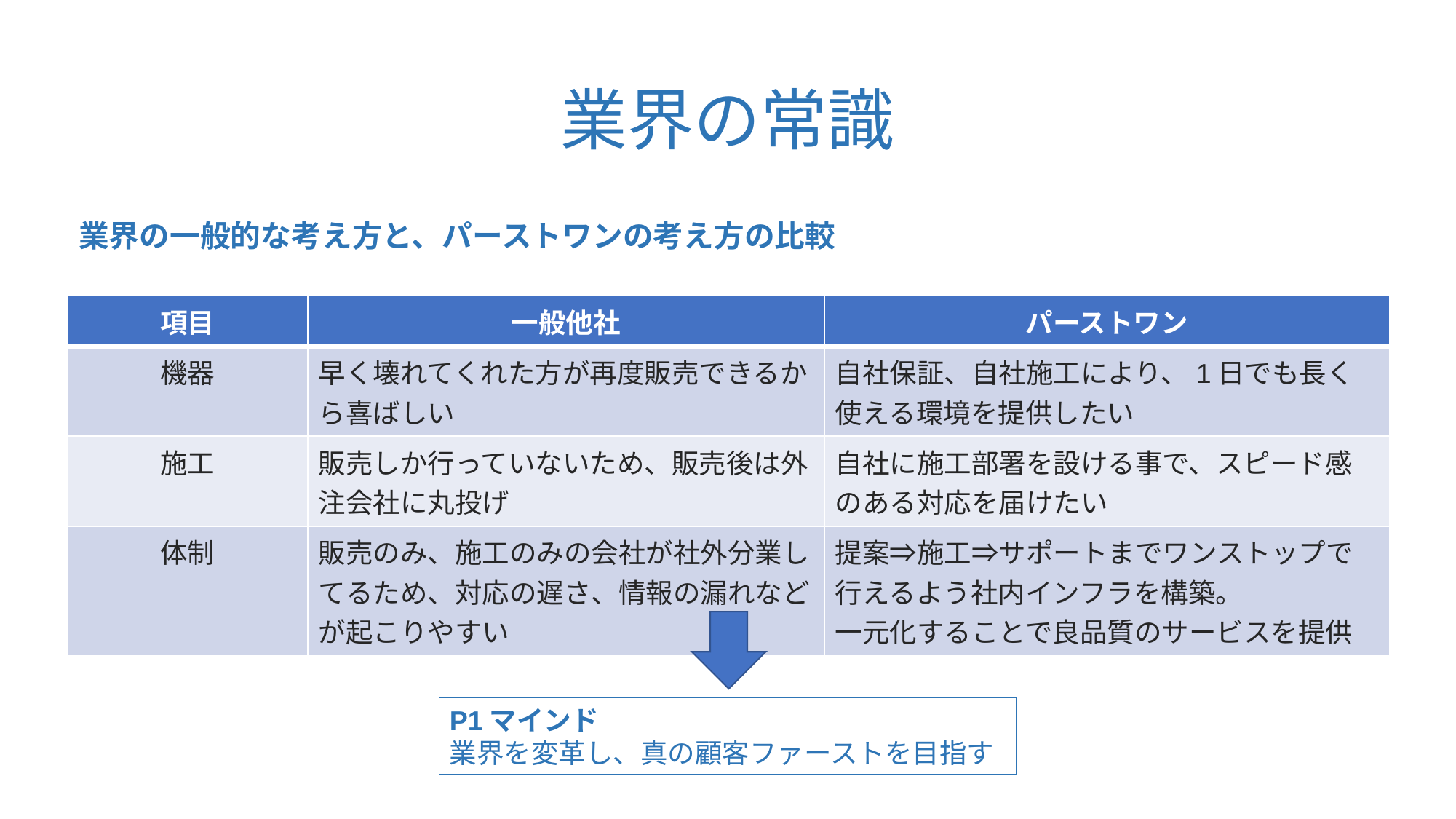

# 業界の常識
業界の一般的な考え方と、パーストワンの考え方の比較

| 項目 | 一般他社 | パーストワン |
| --- | --- | --- |
| 機器 | 早く壊れてくれた方が再度販売できるから喜ばしい | 自社保証、自社施工により、1日でも長く使える環境を提供したい |
| 施工 | 販売しか行っていないため、販売後は外注会社に丸投げ | 自社に施工部署を設ける事で、スピード感のある対応を届けたい |
| 体制 | 販売のみ、施工のみの会社が社外分業してるため、対応の遅さ、情報の漏れなどが起こりやすい | 提案⇒施工⇒サポートまでワンストップで行えるよう社内インフラを構築。 一元化することで良品質のサービスを提供 |

P1マインド
業界を変革し、真の顧客ファーストを目指す